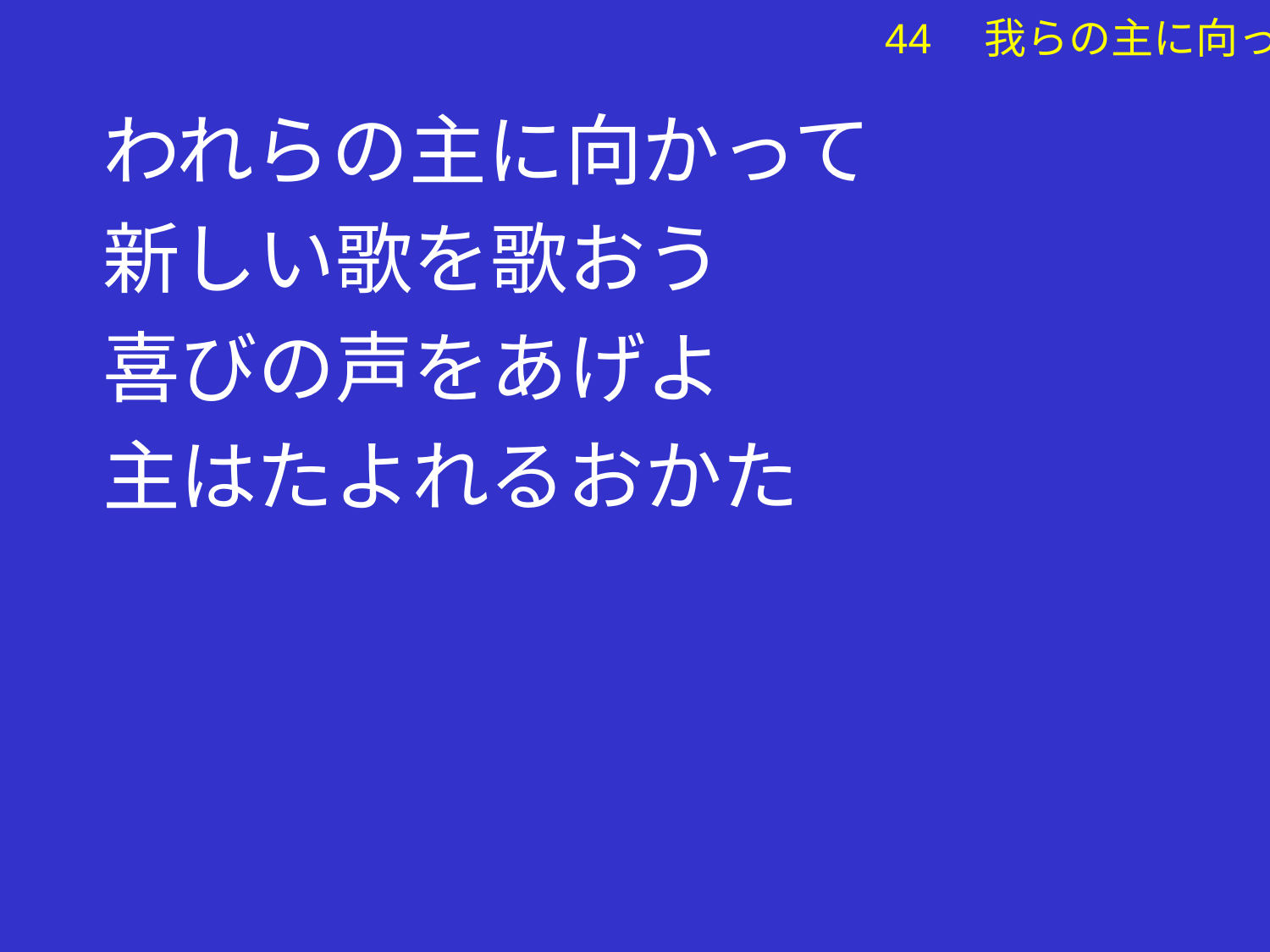

われらの主に向かって
新しい歌を歌おう
喜びの声をあげよ
主はたよれるおかた

# 44　我らの主に向って